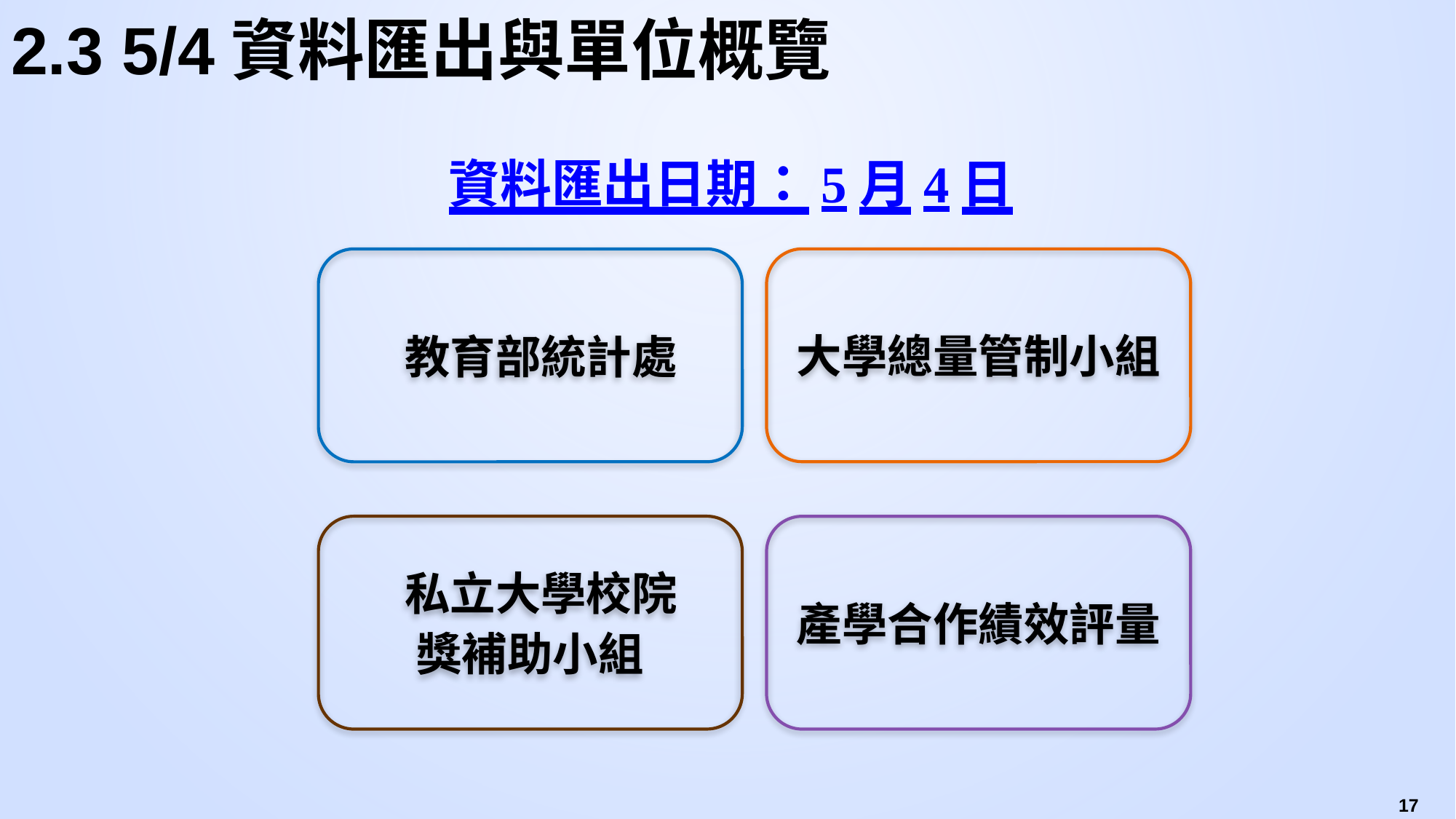

# 2.3 5/4資料匯出與單位概覽
資料匯出日期：5月4日
大學總量管制小組
 教育部統計處
 私立大學校院
獎補助小組
產學合作績效評量